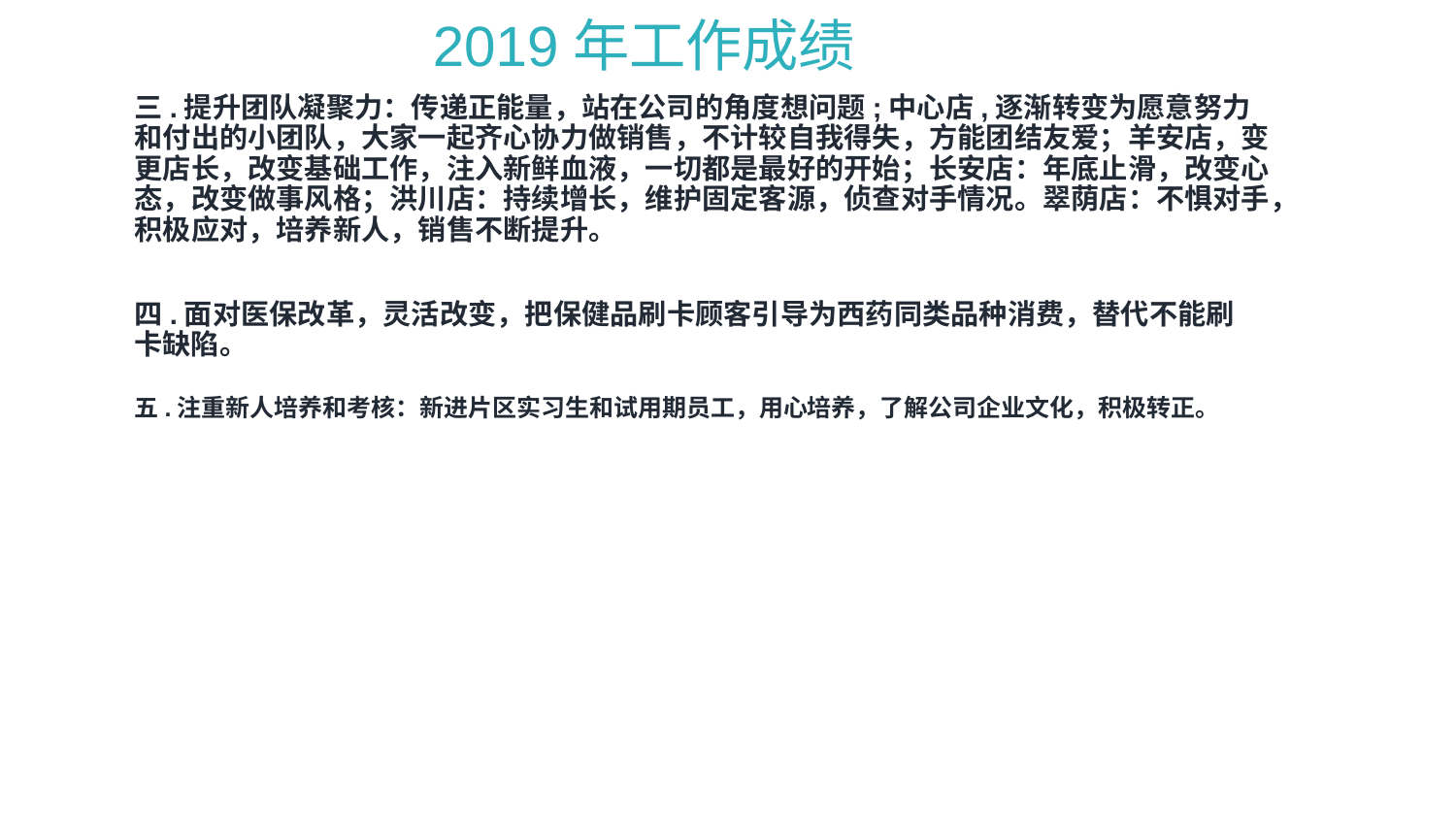

2019年工作成绩
三.提升团队凝聚力：传递正能量，站在公司的角度想问题;中心店,逐渐转变为愿意努力和付出的小团队，大家一起齐心协力做销售，不计较自我得失，方能团结友爱；羊安店，变更店长，改变基础工作，注入新鲜血液，一切都是最好的开始；长安店：年底止滑，改变心态，改变做事风格；洪川店：持续增长，维护固定客源，侦查对手情况。翠荫店：不惧对手，积极应对，培养新人，销售不断提升。
四.面对医保改革，灵活改变，把保健品刷卡顾客引导为西药同类品种消费，替代不能刷卡缺陷。
五.注重新人培养和考核：新进片区实习生和试用期员工，用心培养，了解公司企业文化，积极转正。